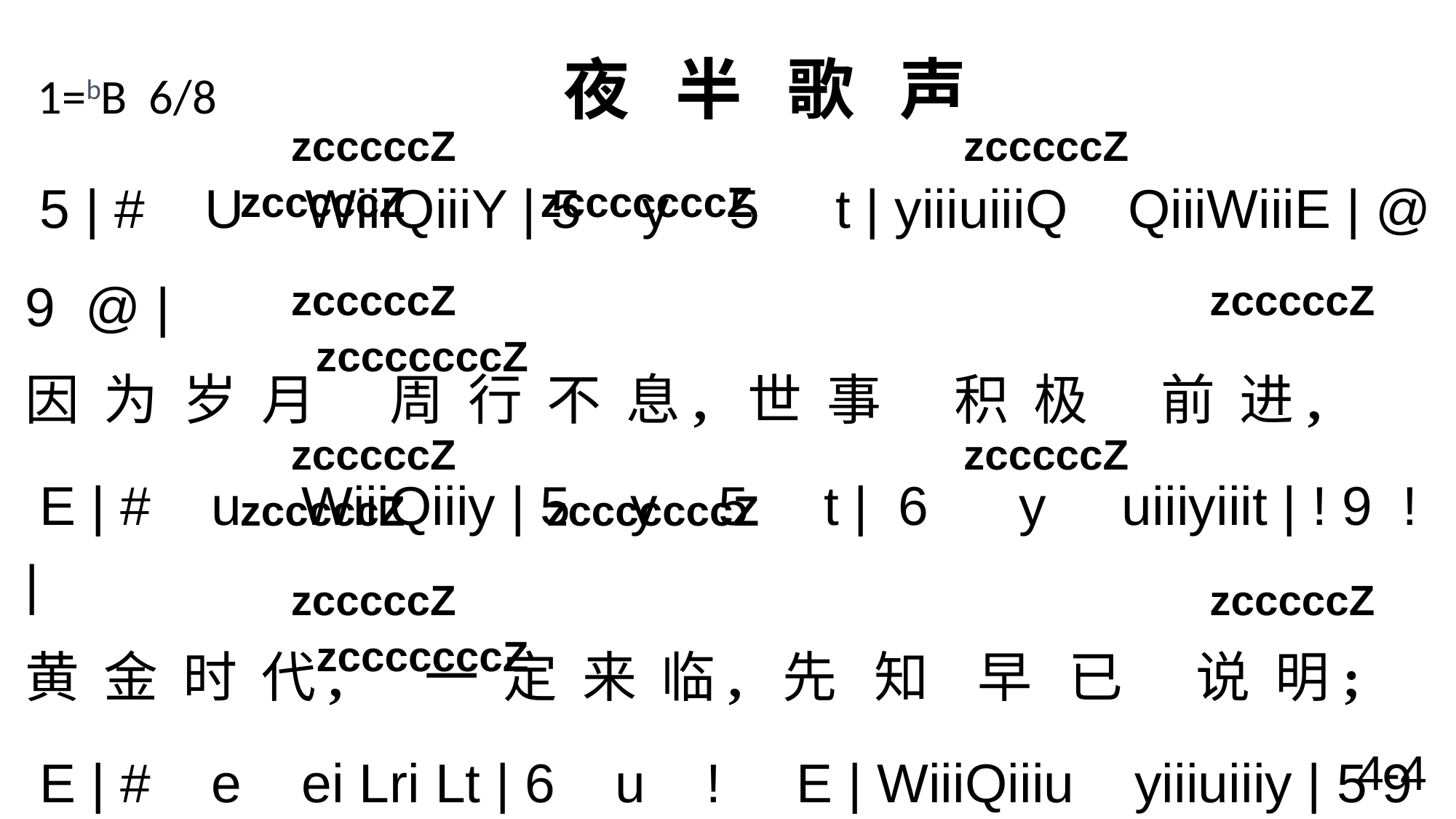

1=bB  6/8                                  夜   半   歌   声
     zcccccZ                                           zcccccZ            zcccccZ            zcccccccZ
 5 | #    U    WiiiQiiiY | 5    y    5     t | yiiiuiiiQ    QiiiWiiiE | @ 9  @ |
因  为  岁  月      周  行  不  息,  世  事      积  极      前  进,
 E | #    u    WiiiQiiiy | 5    y    5     t |  6      y     uiiiyiiit | ! 9  ! |
黄  金  时  代,     一  定  来  临,  先   知    早   已      说  明;
 E | #    e    ei Lri Lt | 6    u    !     E | WiiiQiiiu    yiiiuiiiy | 5 9  5 |
到  时  新  天      新  地  生  灵,  共  戴      和  平      之  君,
 t | #    u    WiiiQiiiy | 5    y    5     t |  6      y     uiiiyiiit | ! 9  ! \
普  天  之  下,     齐  声  酬  应   今   日    天   使      歌  声。
     zcccccZ                                                                zcccccZ            zcccccccZ
     zcccccZ                                           zcccccZ            zcccccZ            zcccccccZ
     zcccccZ                                                                zcccccZ            zcccccccZ
4-4